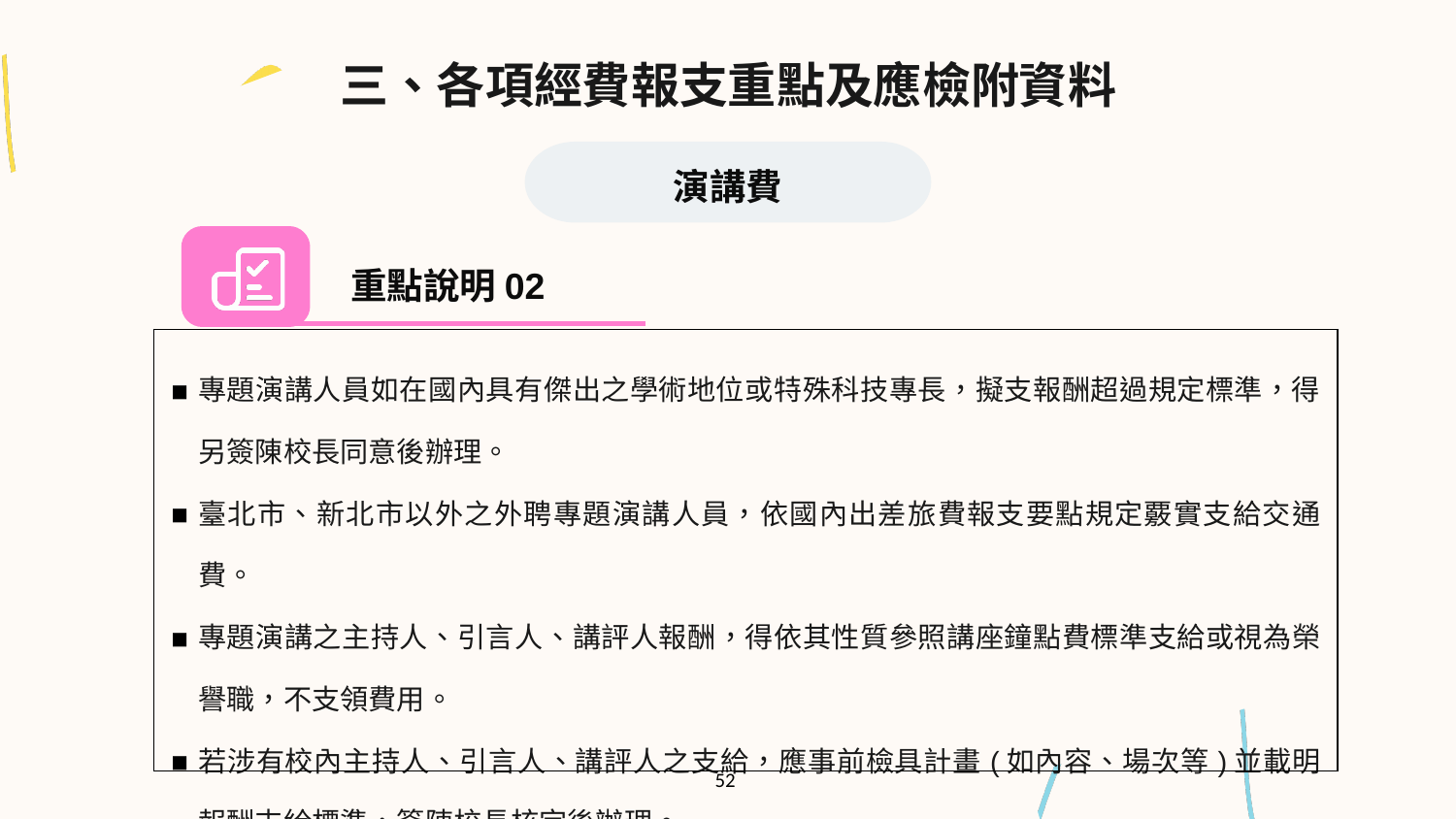

三、各項經費報支重點及應檢附資料

演講費

重點說明02

| 專題演講人員如在國內具有傑出之學術地位或特殊科技專長，擬支報酬超過規定標準，得另簽陳校長同意後辦理。 臺北市、新北市以外之外聘專題演講人員，依國內出差旅費報支要點規定覈實支給交通費。 專題演講之主持人、引言人、講評人報酬，得依其性質參照講座鐘點費標準支給或視為榮譽職，不支領費用。 若涉有校內主持人、引言人、講評人之支給，應事前檢具計畫(如內容、場次等)並載明報酬支給標準，簽陳校長核定後辦理。 |
| --- |

52